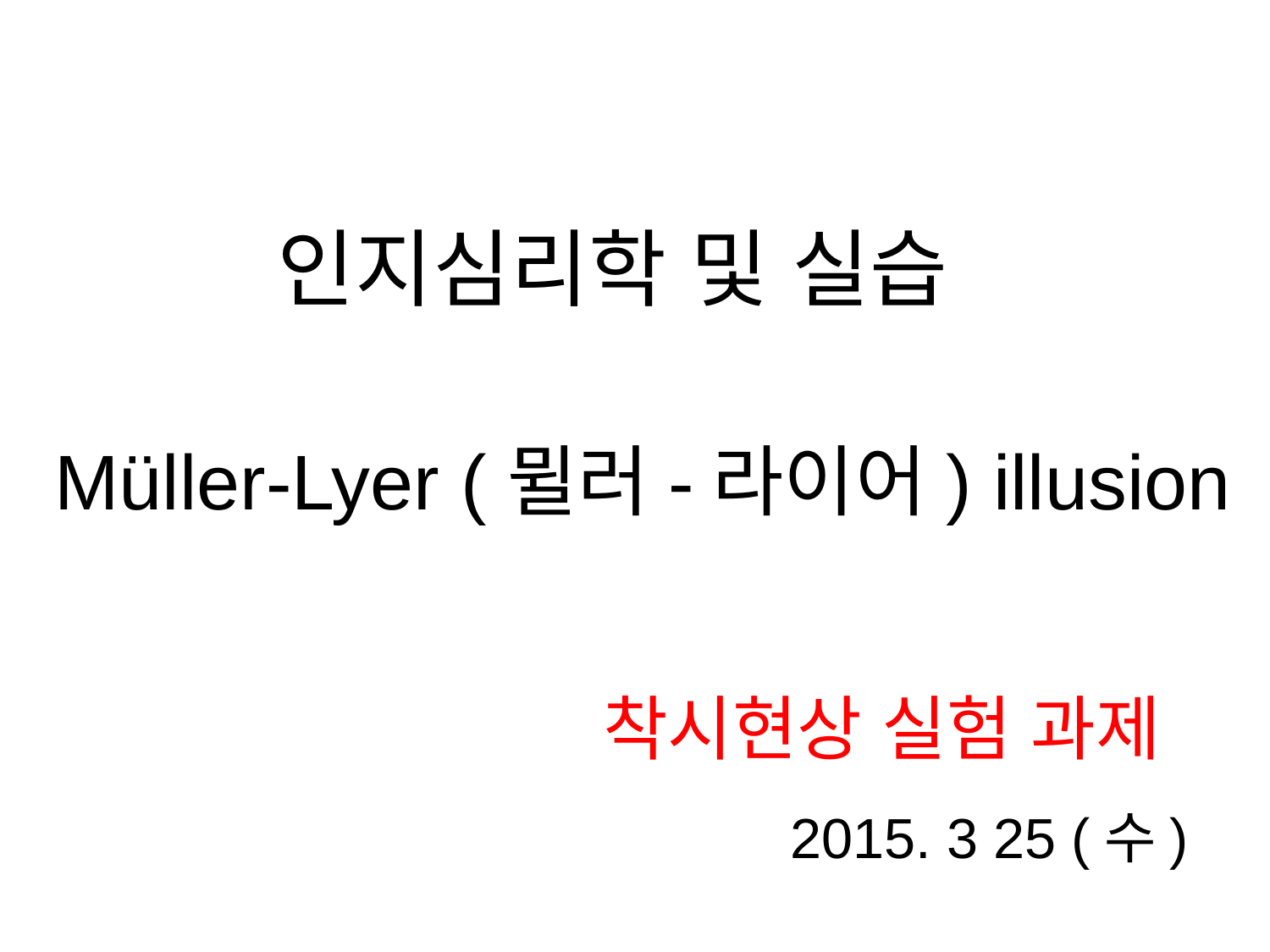

# 인지심리학 및 실습
Müller-Lyer (뮐러-라이어) illusion
착시현상 실험 과제
2015. 3 25 (수)